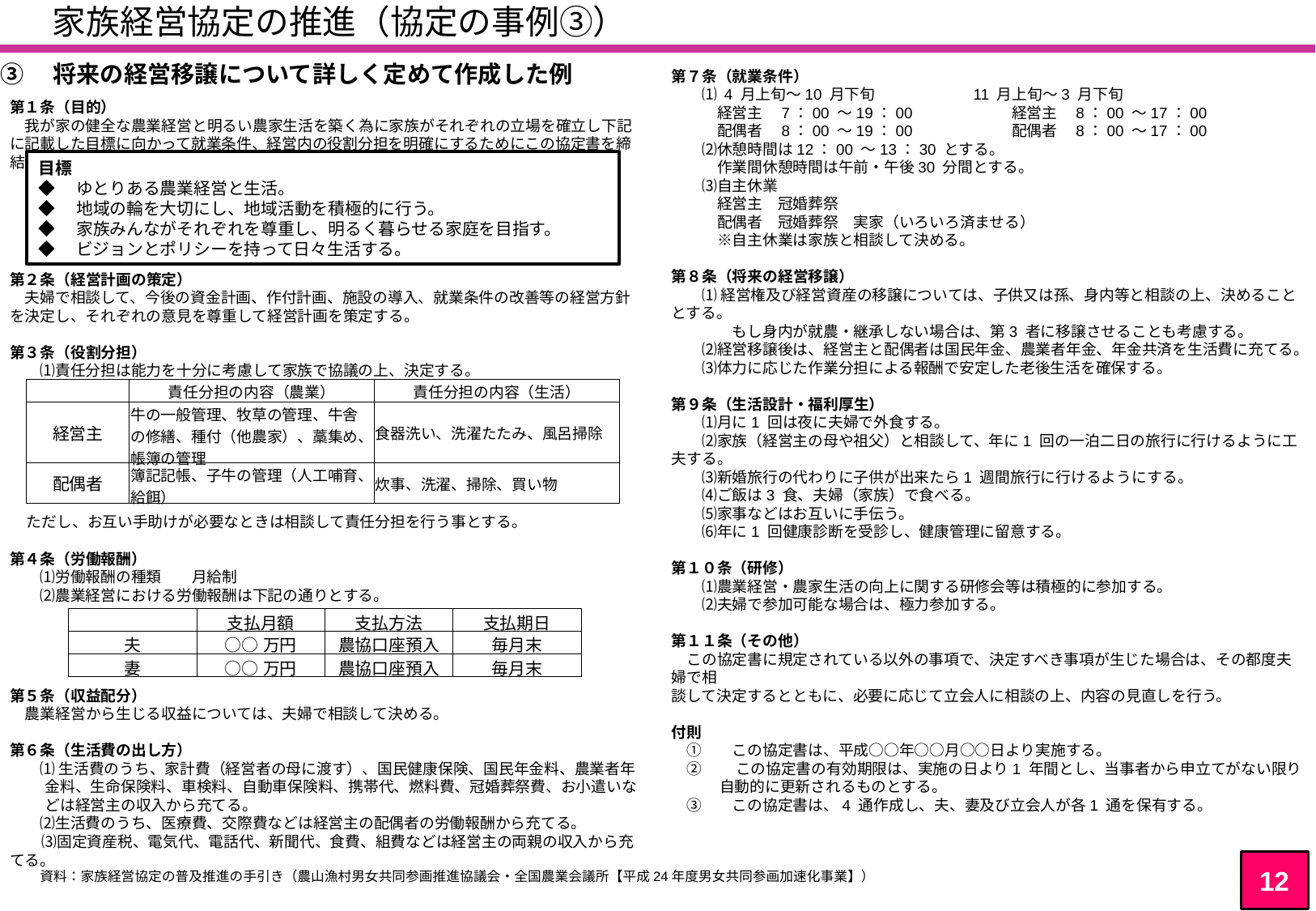

家族経営協定の推進（協定の事例③）
③　将来の経営移譲について詳しく定めて作成した例
第７条（就業条件）
　　⑴ 4 月上旬〜10 月下旬　　　　　　 11 月上旬〜3 月下旬
　　　経営主　7：00 〜19：00 　　　　　　経営主　8：00 〜17：00
　　　配偶者　8：00 〜19：00 　　　　　　配偶者　8：00 〜17：00
　　⑵休憩時間は12：00 〜13：30 とする。
　　　作業間休憩時間は午前・午後30 分間とする。
　　⑶自主休業
　　　経営主　冠婚葬祭
　　　配偶者　冠婚葬祭　実家（いろいろ済ませる）
　　　※自主休業は家族と相談して決める。

第８条（将来の経営移譲）
　　⑴ 経営権及び経営資産の移譲については、子供又は孫、身内等と相談の上、決めることとする。
　　　　もし身内が就農・継承しない場合は、第3 者に移譲させることも考慮する。
　　⑵経営移譲後は、経営主と配偶者は国民年金、農業者年金、年金共済を生活費に充てる。
　　⑶体力に応じた作業分担による報酬で安定した老後生活を確保する。

第９条（生活設計・福利厚生）
　　⑴月に1 回は夜に夫婦で外食する。
　　⑵家族（経営主の母や祖父）と相談して、年に1 回の一泊二日の旅行に行けるように工夫する。
　　⑶新婚旅行の代わりに子供が出来たら1 週間旅行に行けるようにする。
　　⑷ご飯は3 食、夫婦（家族）で食べる。
　　⑸家事などはお互いに手伝う。
　　⑹年に1 回健康診断を受診し、健康管理に留意する。

第１０条（研修）
　　⑴農業経営・農家生活の向上に関する研修会等は積極的に参加する。
　　⑵夫婦で参加可能な場合は、極力参加する。

第１１条（その他）
　この協定書に規定されている以外の事項で、決定すべき事項が生じた場合は、その都度夫婦で相
談して決定するとともに、必要に応じて立会人に相談の上、内容の見直しを行う。

付則
　①　　この協定書は、平成○○年○○月○○日より実施する。
　②　 　この協定書の有効期限は、実施の日より1 年間とし、当事者から申立てがない限り自動的に更新されるものとする。
　③　　この協定書は、4 通作成し、夫、妻及び立会人が各1 通を保有する。
第１条（目的）
　我が家の健全な農業経営と明るい農家生活を築く為に家族がそれぞれの立場を確立し下記に記載した目標に向かって就業条件、経営内の役割分担を明確にするためにこの協定書を締結する。
目標
◆　ゆとりある農業経営と生活。
◆　地域の輪を大切にし、地域活動を積極的に行う。
◆　家族みんながそれぞれを尊重し、明るく暮らせる家庭を目指す。
◆　ビジョンとポリシーを持って日々生活する。
第２条（経営計画の策定）
　夫婦で相談して、今後の資金計画、作付計画、施設の導入、就業条件の改善等の経営方針を決定し、それぞれの意見を尊重して経営計画を策定する。

第３条（役割分担）
　　⑴責任分担は能力を十分に考慮して家族で協議の上、決定する。
|  | 責任分担の内容（農業） | 責任分担の内容（生活） |
| --- | --- | --- |
| 経営主 | 牛の一般管理、牧草の管理、牛舎の修繕、種付（他農家）、藁集め、帳簿の管理 | 食器洗い、洗濯たたみ、風呂掃除 |
| 配偶者 | 簿記記帳、子牛の管理（人工哺育、給餌） | 炊事、洗濯、掃除、買い物 |
　ただし、お互い手助けが必要なときは相談して責任分担を行う事とする。

第４条（労働報酬）
　　⑴労働報酬の種類　　月給制
　　⑵農業経営における労働報酬は下記の通りとする。
|  | 支払月額 | 支払方法 | 支払期日 |
| --- | --- | --- | --- |
| 夫 | ○○万円 | 農協口座預入 | 毎月末 |
| 妻 | ○○万円 | 農協口座預入 | 毎月末 |
第５条（収益配分）
　農業経営から生じる収益については、夫婦で相談して決める。

第６条（生活費の出し方）
　　⑴ 生活費のうち、家計費（経営者の母に渡す）、国民健康保険、国民年金料、農業者年金料、生命保険料、車検料、自動車保険料、携帯代、燃料費、冠婚葬祭費、お小遣いなどは経営主の収入から充てる。
　　⑵生活費のうち、医療費、交際費などは経営主の配偶者の労働報酬から充てる。
　　⑶固定資産税、電気代、電話代、新聞代、食費、組費などは経営主の両親の収入から充てる。
12
資料：家族経営協定の普及推進の手引き（農山漁村男女共同参画推進協議会・全国農業会議所【平成24年度男女共同参画加速化事業】）